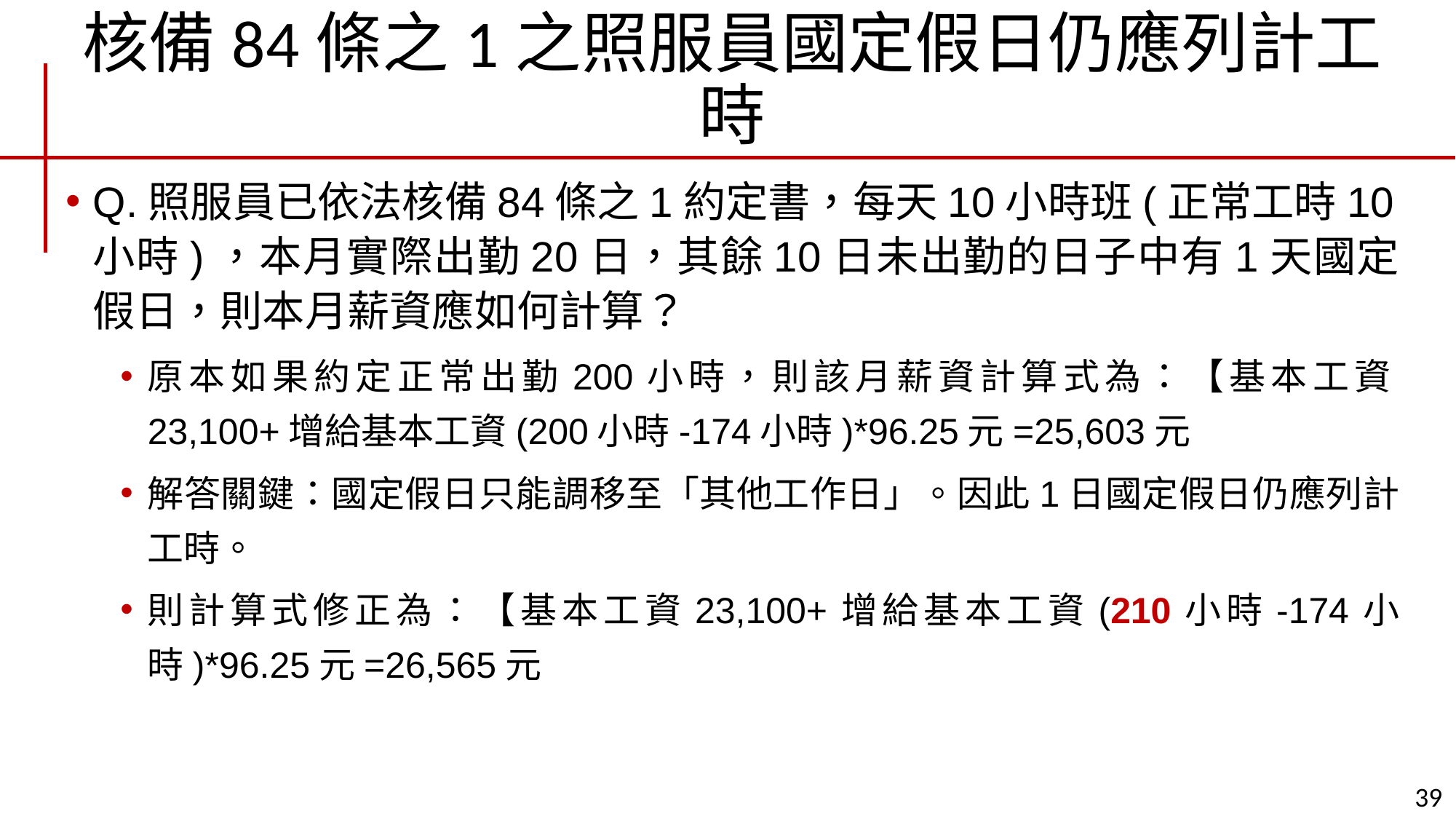

# 核備84條之1之照服員國定假日仍應列計工時
Q.照服員已依法核備84條之1約定書，每天10小時班(正常工時10小時)，本月實際出勤20日，其餘10日未出勤的日子中有1天國定假日，則本月薪資應如何計算？
原本如果約定正常出勤200小時，則該月薪資計算式為：【基本工資23,100+增給基本工資(200小時-174小時)*96.25元=25,603元
解答關鍵：國定假日只能調移至「其他工作日」。因此1日國定假日仍應列計工時。
則計算式修正為：【基本工資23,100+增給基本工資(210小時-174小時)*96.25元=26,565元

39